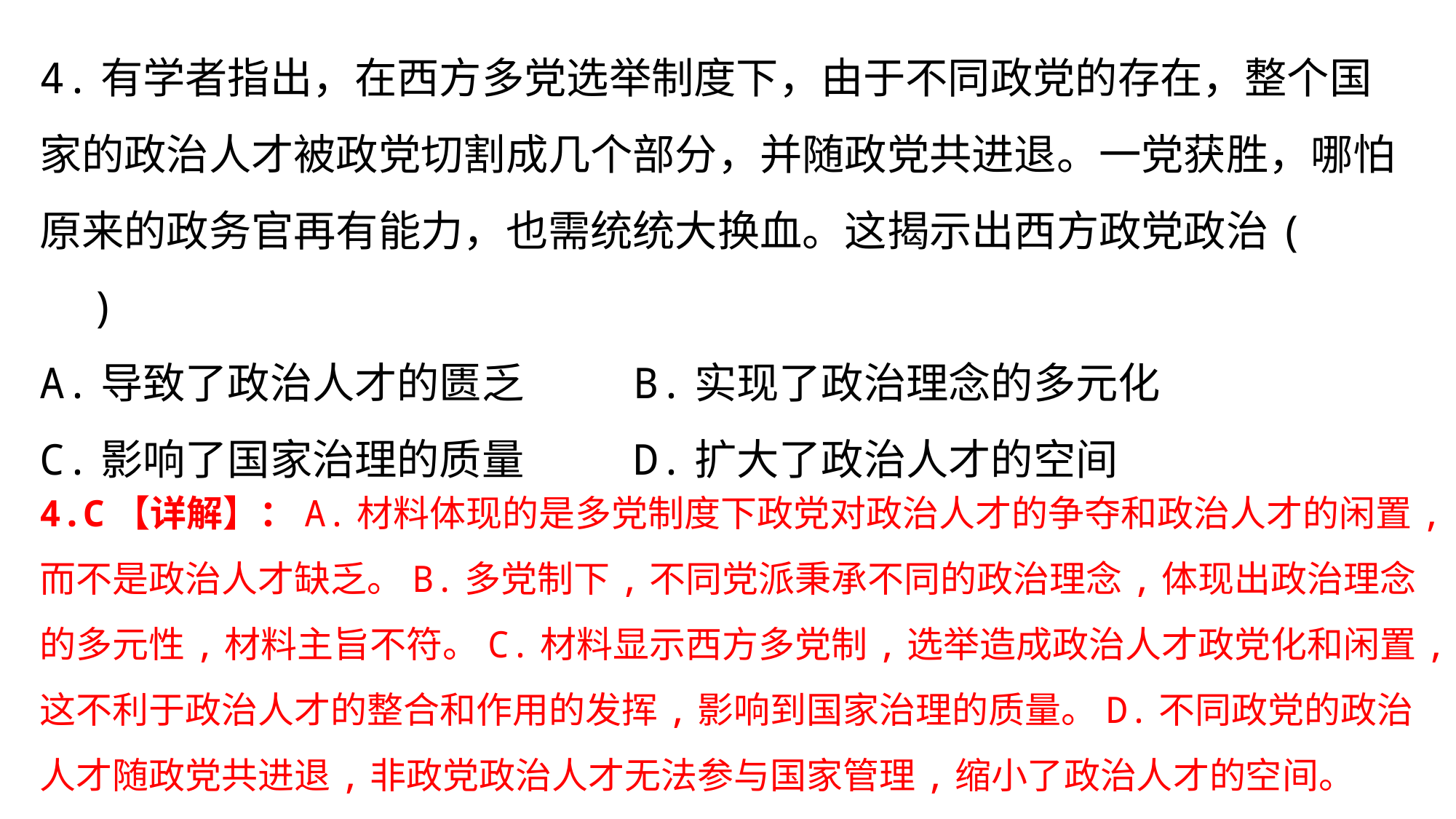

4.有学者指出，在西方多党选举制度下，由于不同政党的存在，整个国家的政治人才被政党切割成几个部分，并随政党共进退。一党获胜，哪怕原来的政务官再有能力，也需统统大换血。这揭示出西方政党政治(       )
A.导致了政治人才的匮乏	    B.实现了政治理念的多元化
C.影响了国家治理的质量	    D.扩大了政治人才的空间
4.C【详解】：A.材料体现的是多党制度下政党对政治人才的争夺和政治人才的闲置,而不是政治人才缺乏。B.多党制下,不同党派秉承不同的政治理念,体现出政治理念的多元性,材料主旨不符。C.材料显示西方多党制,选举造成政治人才政党化和闲置,这不利于政治人才的整合和作用的发挥,影响到国家治理的质量。D.不同政党的政治人才随政党共进退,非政党政治人才无法参与国家管理,缩小了政治人才的空间。